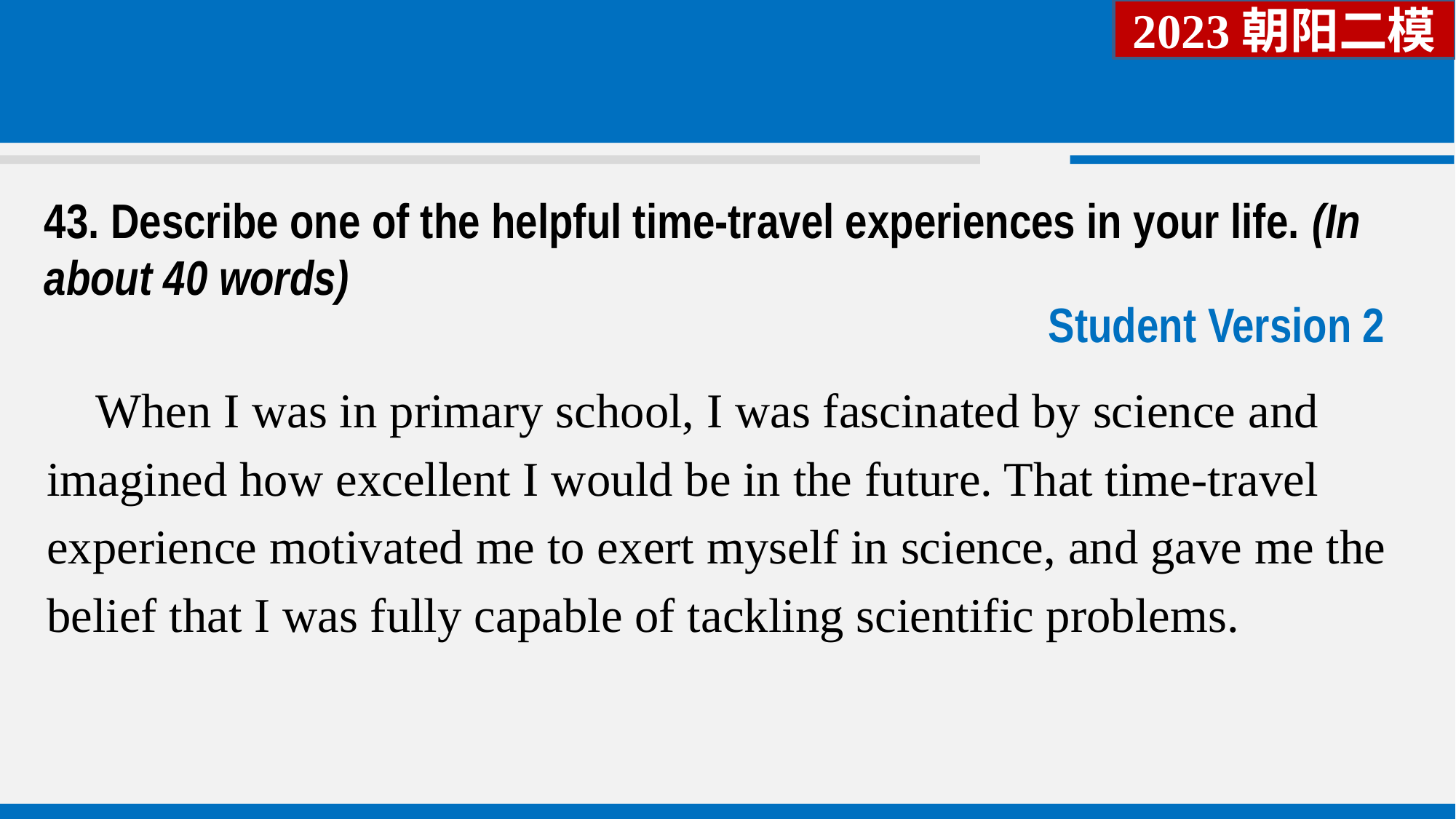

2023朝阳二模
43. Describe one of the helpful time-travel experiences in your life. (In about 40 words)
Student Version 2
    When I was in primary school, I was fascinated by science and imagined how excellent I would be in the future. That time-travel experience motivated me to exert myself in science, and gave me the belief that I was fully capable of tackling scientific problems.